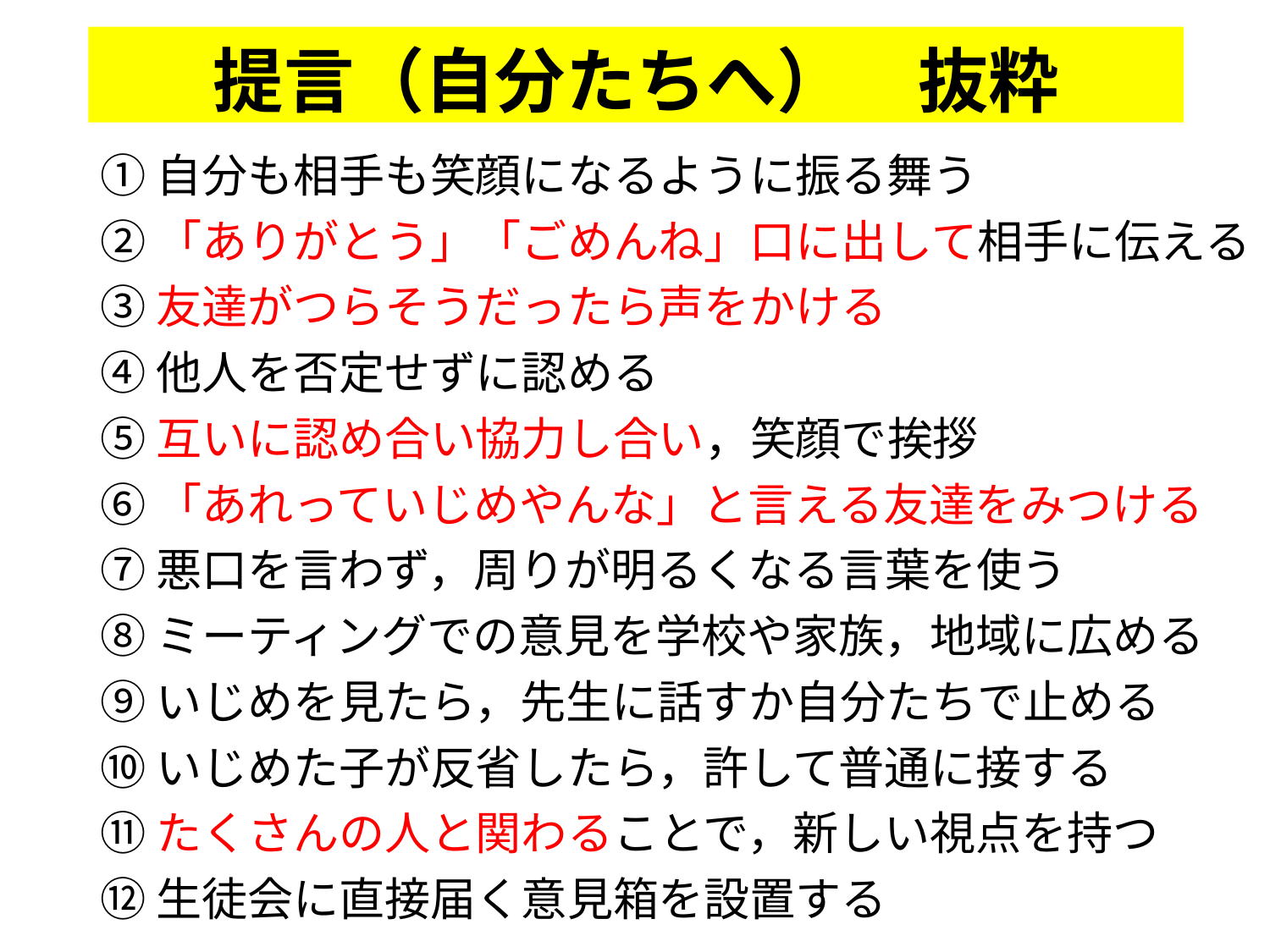

# 提言（自分たちへ）　抜粋
①自分も相手も笑顔になるように振る舞う
②「ありがとう」「ごめんね」口に出して相手に伝える
③友達がつらそうだったら声をかける
④他人を否定せずに認める
⑤互いに認め合い協力し合い，笑顔で挨拶
⑥「あれっていじめやんな」と言える友達をみつける
⑦悪口を言わず，周りが明るくなる言葉を使う
➇ミーティングでの意見を学校や家族，地域に広める
⑨いじめを見たら，先生に話すか自分たちで止める
⑩いじめた子が反省したら，許して普通に接する
⑪たくさんの人と関わることで，新しい視点を持つ
⑫生徒会に直接届く意見箱を設置する